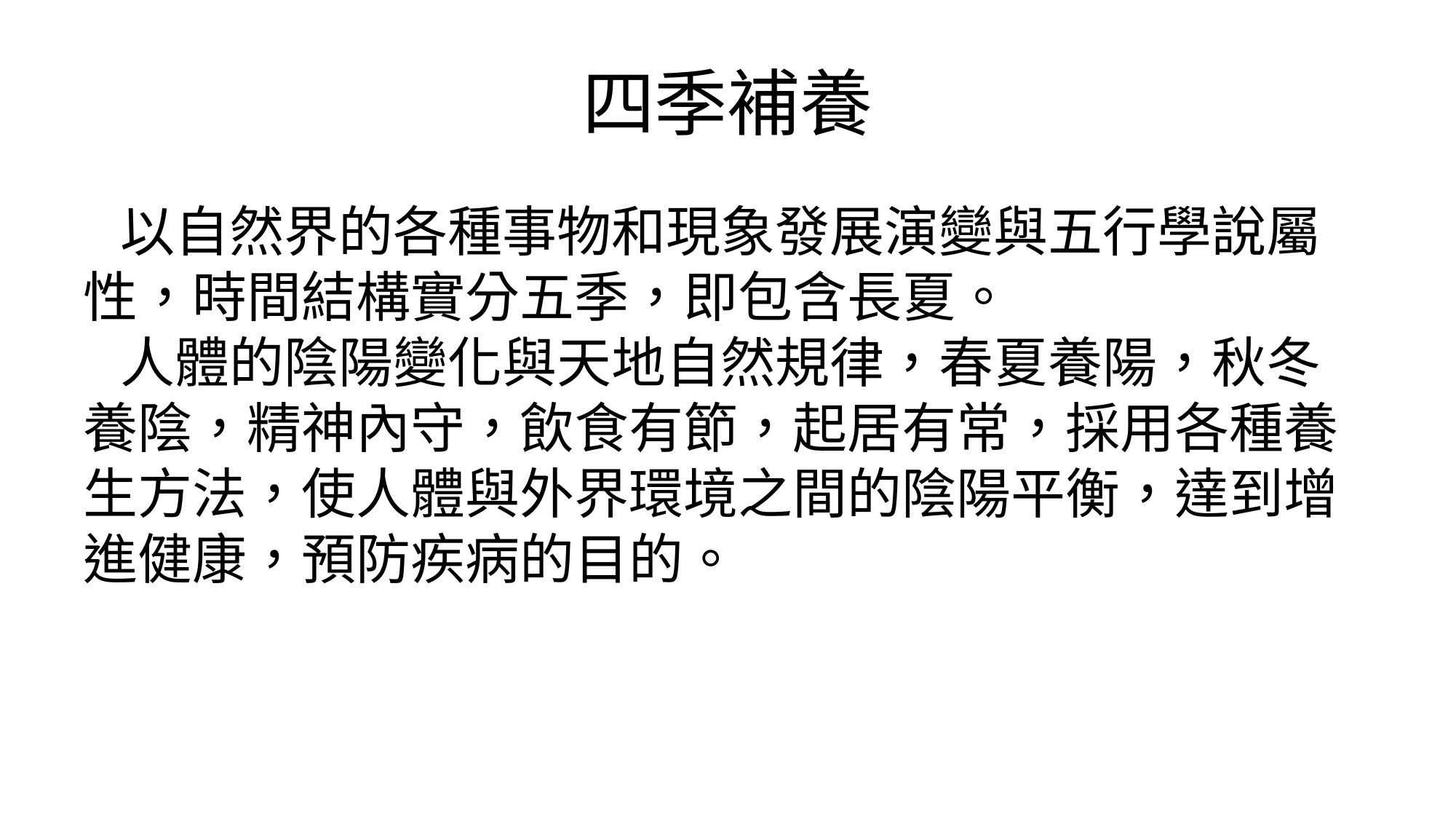

# 四季補養
以自然界的各種事物和現象發展演變與五行學說屬性，時間結構實分五季，即包含長夏。
人體的陰陽變化與天地自然規律，春夏養陽，秋冬養陰，精神內守，飲食有節，起居有常，採用各種養生方法，使人體與外界環境之間的陰陽平衡，達到增進健康，預防疾病的目的。